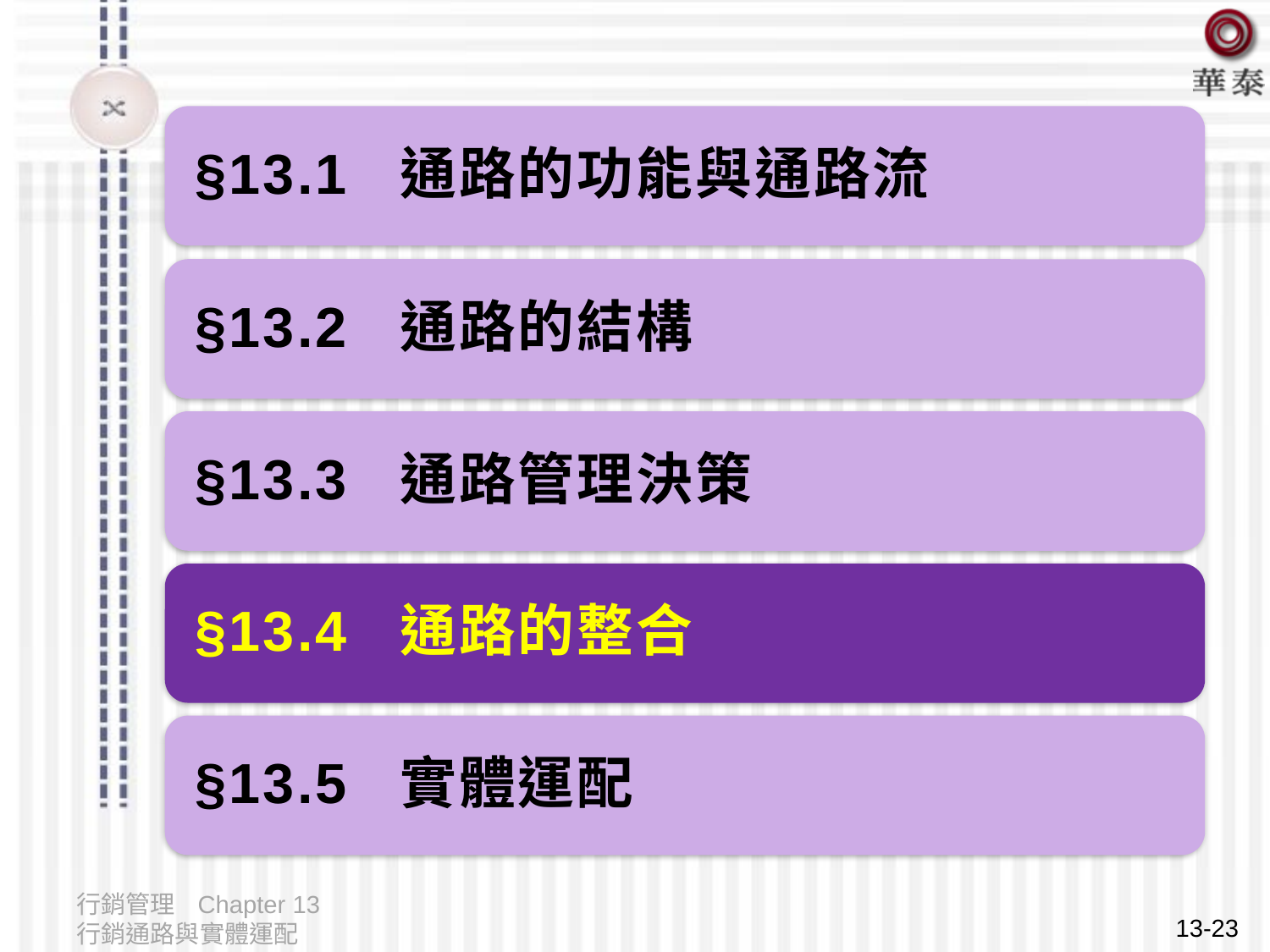

§13.1  通路的功能與通路流
§13.2  通路的結構
§13.3  通路管理決策
§13.4  通路的整合
§13.5  實體運配
行銷管理   Chapter 13   行銷通路與實體運配
13-23